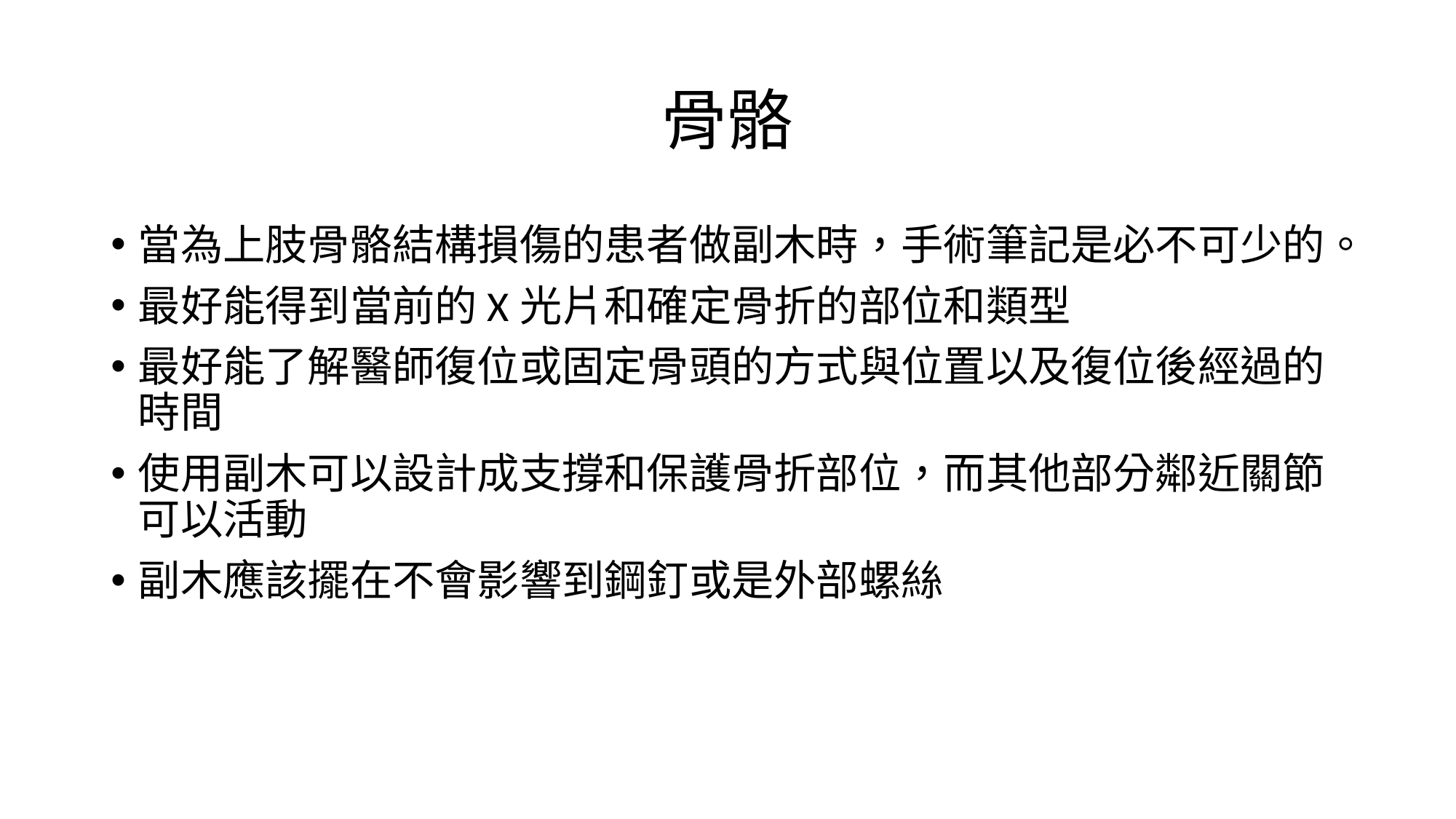

# 骨骼
當為上肢骨骼結構損傷的患者做副木時，手術筆記是必不可少的。
最好能得到當前的X光片和確定骨折的部位和類型
最好能了解醫師復位或固定骨頭的方式與位置以及復位後經過的時間
使用副木可以設計成支撐和保護骨折部位，而其他部分鄰近關節可以活動
副木應該擺在不會影響到鋼釘或是外部螺絲